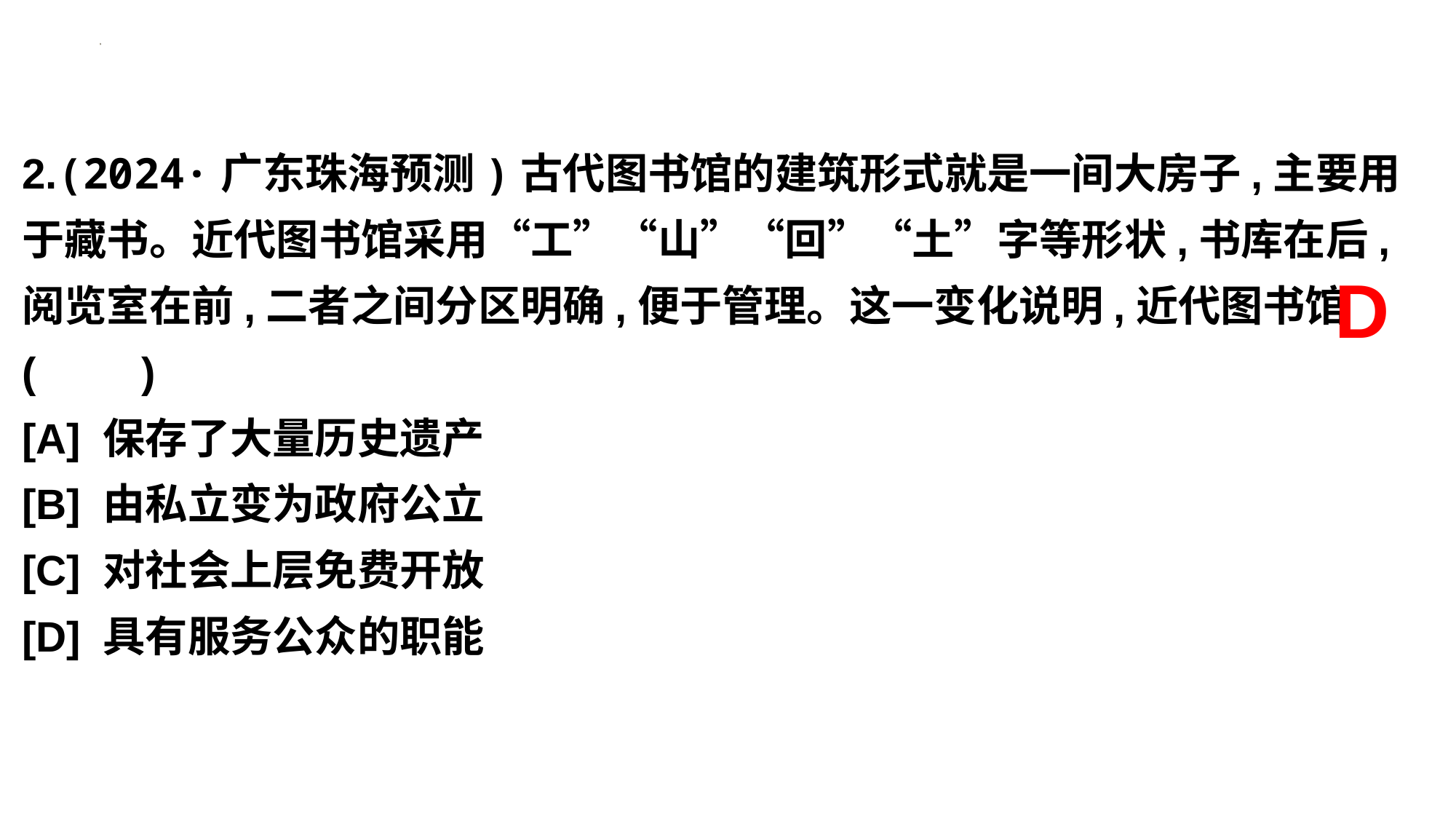

2.(2024·广东珠海预测)古代图书馆的建筑形式就是一间大房子,主要用于藏书。近代图书馆采用“工”“山”“回”“土”字等形状,书库在后,阅览室在前,二者之间分区明确,便于管理。这一变化说明,近代图书馆(　　)
[A] 保存了大量历史遗产
[B] 由私立变为政府公立
[C] 对社会上层免费开放
[D] 具有服务公众的职能
D